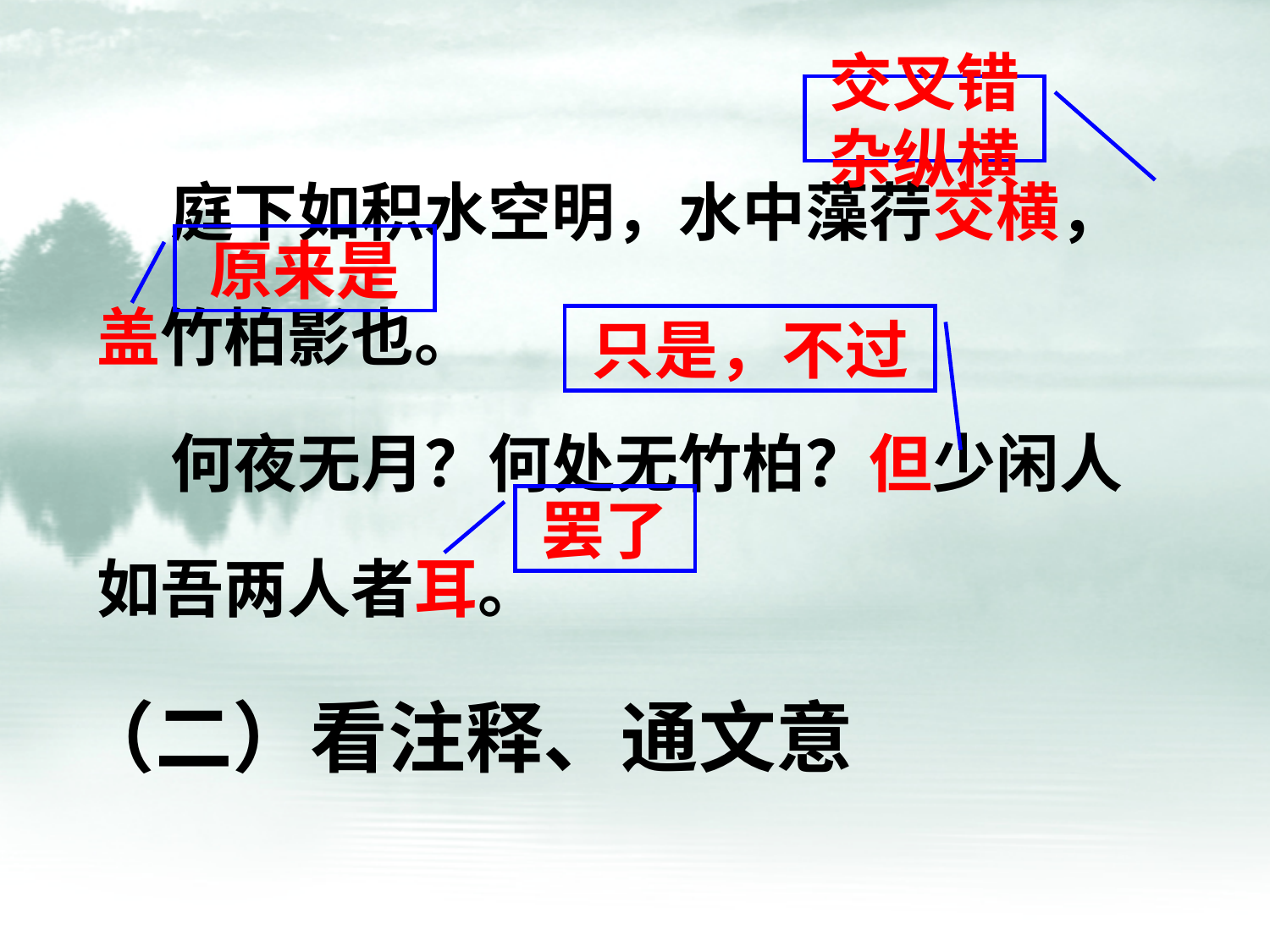

交叉错杂纵横
    庭下如积水空明，水中藻荇交横，盖竹柏影也。
    何夜无月？何处无竹柏？但少闲人如吾两人者耳。
原来是
只是，不过
罢了
（二）看注释、通文意